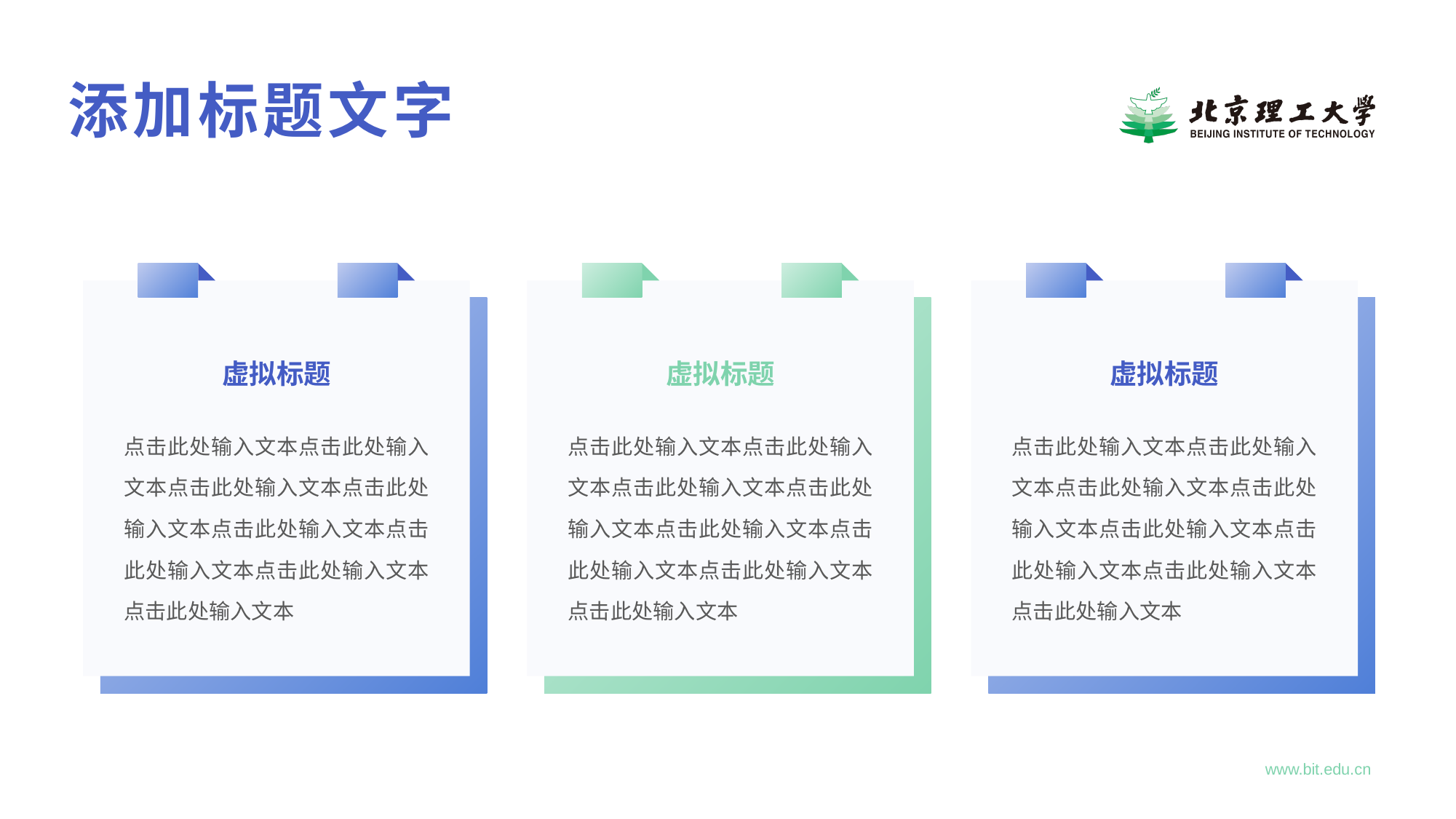

添加标题文字

虚拟标题
虚拟标题
虚拟标题
点击此处输入文本点击此处输入文本点击此处输入文本点击此处输入文本点击此处输入文本点击此处输入文本点击此处输入文本点击此处输入文本
点击此处输入文本点击此处输入文本点击此处输入文本点击此处输入文本点击此处输入文本点击此处输入文本点击此处输入文本点击此处输入文本
点击此处输入文本点击此处输入文本点击此处输入文本点击此处输入文本点击此处输入文本点击此处输入文本点击此处输入文本点击此处输入文本
www.bit.edu.cn